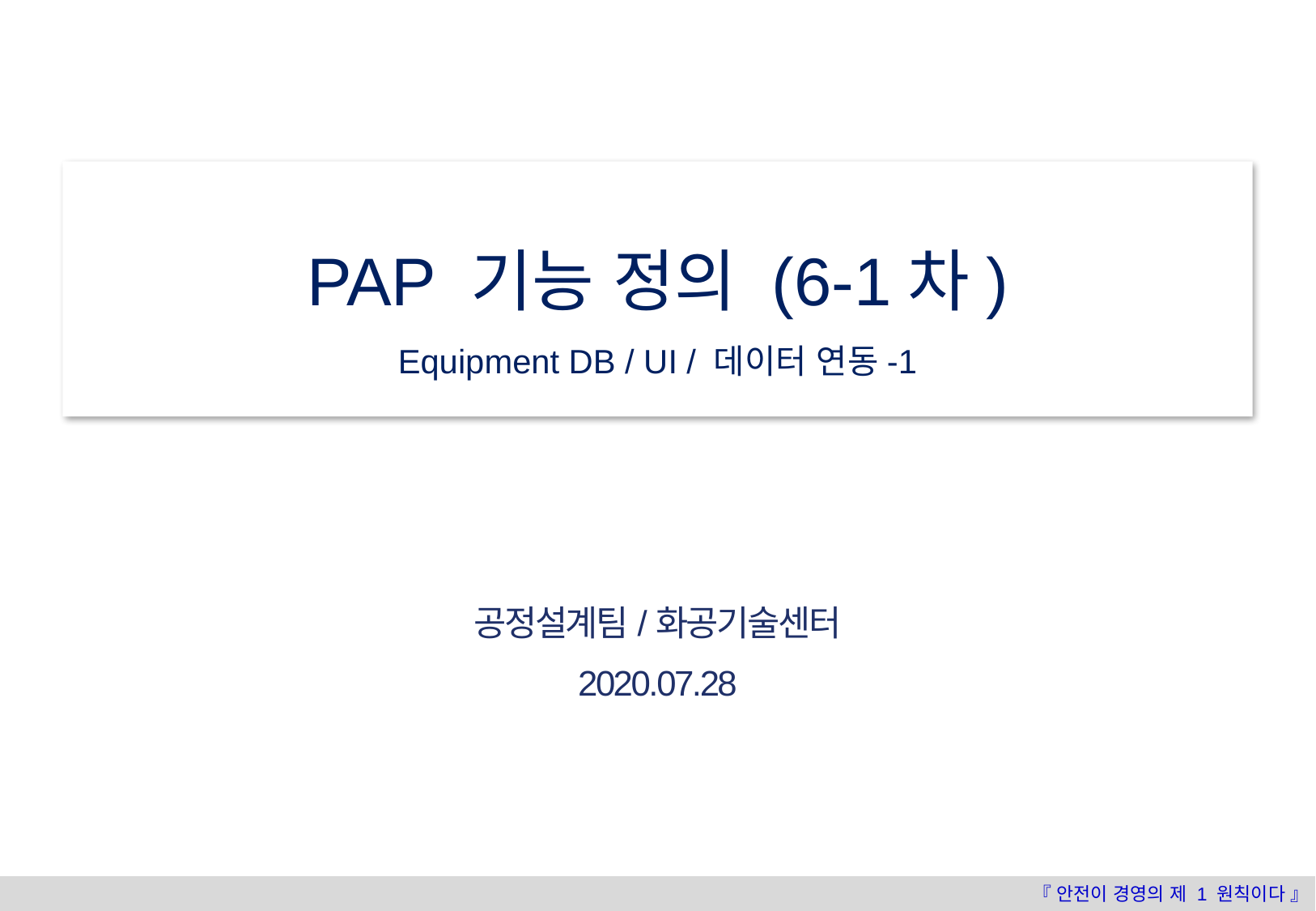

PAP 기능 정의 (6-1차)
Equipment DB / UI / 데이터 연동-1
공정설계팀/화공기술센터
2020.07.28